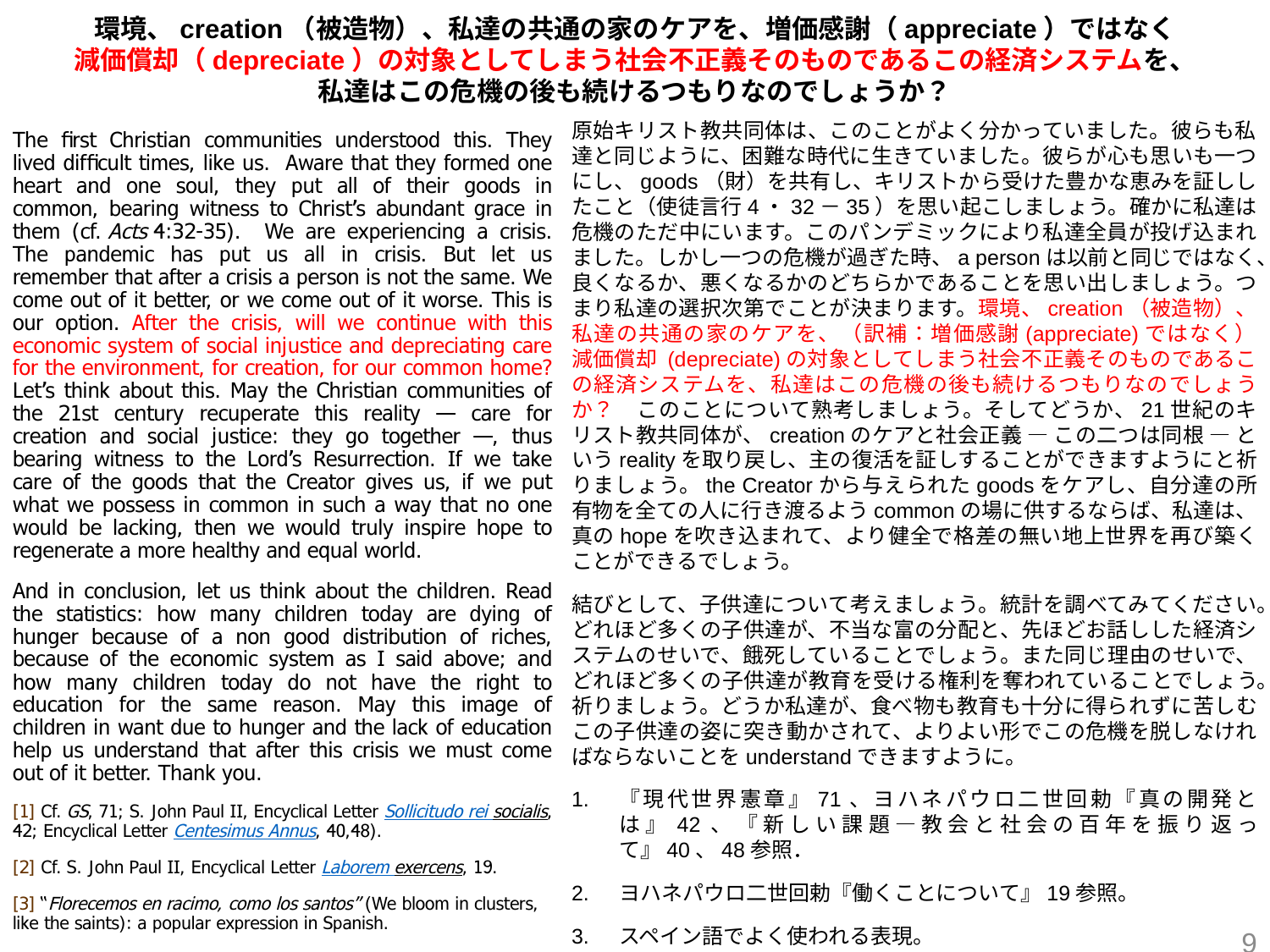

# 環境、creation（被造物）、私達の共通の家のケアを、増価感謝（appreciate）ではなく 減価償却（depreciate）の対象としてしまう社会不正義そのものであるこの経済システムを、 私達はこの危機の後も続けるつもりなのでしょうか？
原始キリスト教共同体は、このことがよく分かっていました。彼らも私達と同じように、困難な時代に生きていました。彼らが心も思いも一つにし、goods（財）を共有し、キリストから受けた豊かな恵みを証ししたこと（使徒言行4・32－35）を思い起こしましょう。確かに私達は危機のただ中にいます。このパンデミックにより私達全員が投げ込まれました。しかし一つの危機が過ぎた時、a personは以前と同じではなく、良くなるか、悪くなるかのどちらかであることを思い出しましょう。つまり私達の選択次第でことが決まります。環境、creation（被造物）、私達の共通の家のケアを、（訳補：増価感謝(appreciate)ではなく）
減価償却 (depreciate)の対象としてしまう社会不正義そのものであるこの経済システムを、私達はこの危機の後も続けるつもりなのでしょうか？　このことについて熟考しましょう。そしてどうか、21世紀のキリスト教共同体が、creationのケアと社会正義 ― この二つは同根 ― というrealityを取り戻し、主の復活を証しすることができますようにと祈りましょう。the Creatorから与えられたgoodsをケアし、自分達の所有物を全ての人に行き渡るようcommonの場に供するならば、私達は、真のhopeを吹き込まれて、より健全で格差の無い地上世界を再び築くことができるでしょう。
結びとして、子供達について考えましょう。統計を調べてみてください。どれほど多くの子供達が、不当な富の分配と、先ほどお話しした経済システムのせいで、餓死していることでしょう。また同じ理由のせいで、どれほど多くの子供達が教育を受ける権利を奪われていることでしょう。祈りましょう。どうか私達が、食べ物も教育も十分に得られずに苦しむこの子供達の姿に突き動かされて、よりよい形でこの危機を脱しなければならないことをunderstandできますように。
『現代世界憲章』71、ヨハネパウロ二世回勅『真の開発とは』42、『新しい課題―教会と社会の百年を振り返って』40、48参照．
ヨハネパウロ二世回勅『働くことについて』19参照。
スペイン語でよく使われる表現。
The first Christian communities understood this. They lived difficult times, like us.  Aware that they formed one heart and one soul, they put all of their goods in common, bearing witness to Christ’s abundant grace in them (cf. Acts 4:32-35).  We are experiencing a crisis. The pandemic has put us all in crisis. But let us remember that after a crisis a person is not the same. We come out of it better, or we come out of it worse. This is our option. After the crisis, will we continue with this economic system of social injustice and depreciating care for the environment, for creation, for our common home? Let’s think about this. May the Christian communities of the 21st century recuperate this reality — care for creation and social justice: they go together —, thus bearing witness to the Lord’s Resurrection. If we take care of the goods that the Creator gives us, if we put what we possess in common in such a way that no one would be lacking, then we would truly inspire hope to regenerate a more healthy and equal world.
And in conclusion, let us think about the children. Read the statistics: how many children today are dying of hunger because of a non good distribution of riches, because of the economic system as I said above; and how many children today do not have the right to education for the same reason. May this image of children in want due to hunger and the lack of education help us understand that after this crisis we must come out of it better. Thank you.
[1] Cf. GS, 71; S. John Paul II, Encyclical Letter Sollicitudo rei socialis, 42; Encyclical Letter Centesimus Annus, 40,48).
[2] Cf. S. John Paul II, Encyclical Letter Laborem exercens, 19.
[3] “Florecemos en racimo, como los santos” (We bloom in clusters, like the saints): a popular expression in Spanish.

9